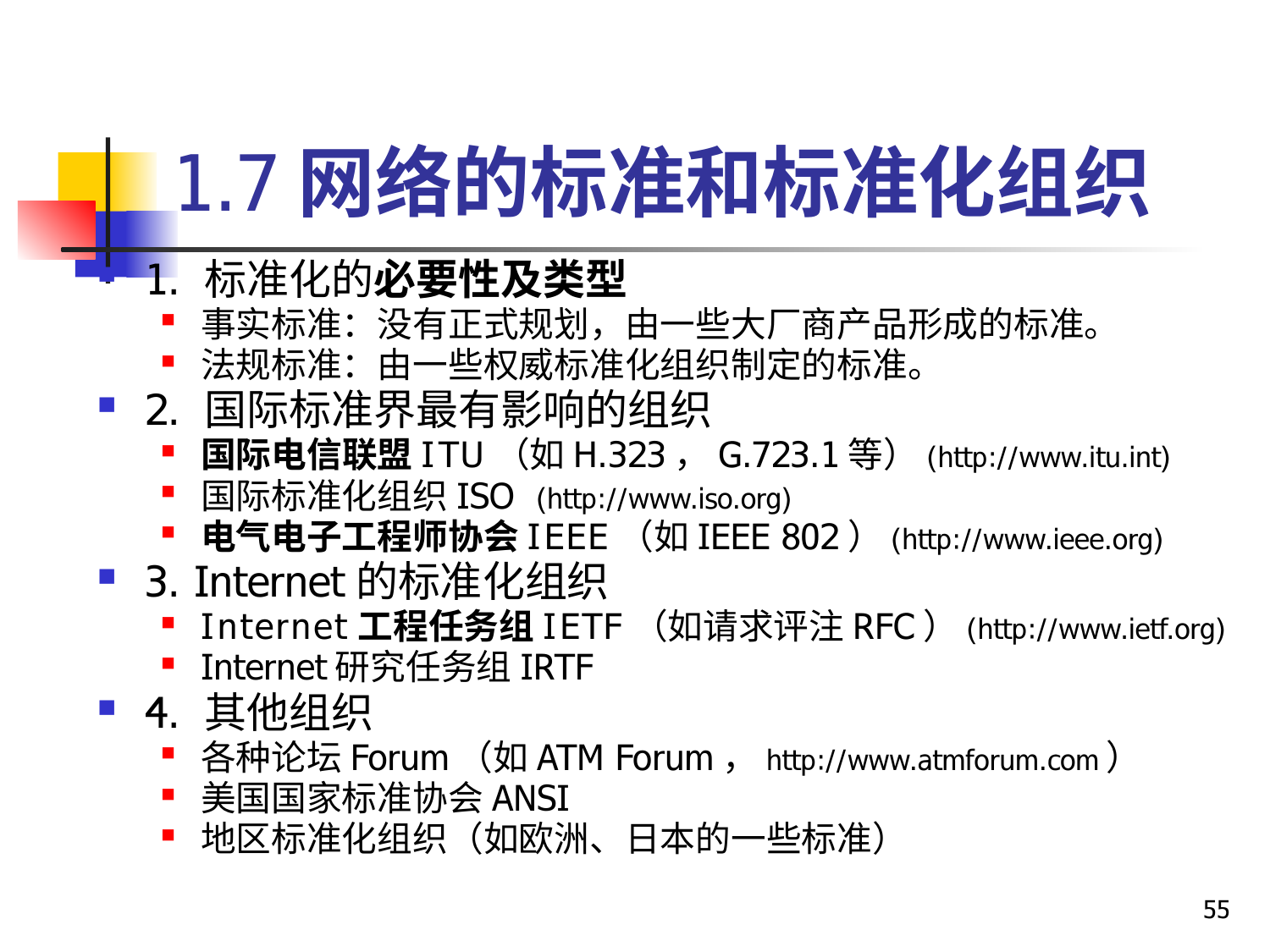

# 1.7网络的标准和标准化组织
1. 标准化的必要性及类型
事实标准：没有正式规划，由一些大厂商产品形成的标准。
法规标准：由一些权威标准化组织制定的标准。
2. 国际标准界最有影响的组织
国际电信联盟ITU（如H.323，G.723.1等）(http://www.itu.int)
国际标准化组织ISO  (http://www.iso.org)
电气电子工程师协会IEEE（如IEEE 802）(http://www.ieee.org)
3. Internet的标准化组织
Internet工程任务组IETF（如请求评注RFC）(http://www.ietf.org)
Internet研究任务组IRTF
4. 其他组织
各种论坛Forum（如ATM Forum，http://www.atmforum.com）
美国国家标准协会ANSI
地区标准化组织（如欧洲、日本的一些标准）
55